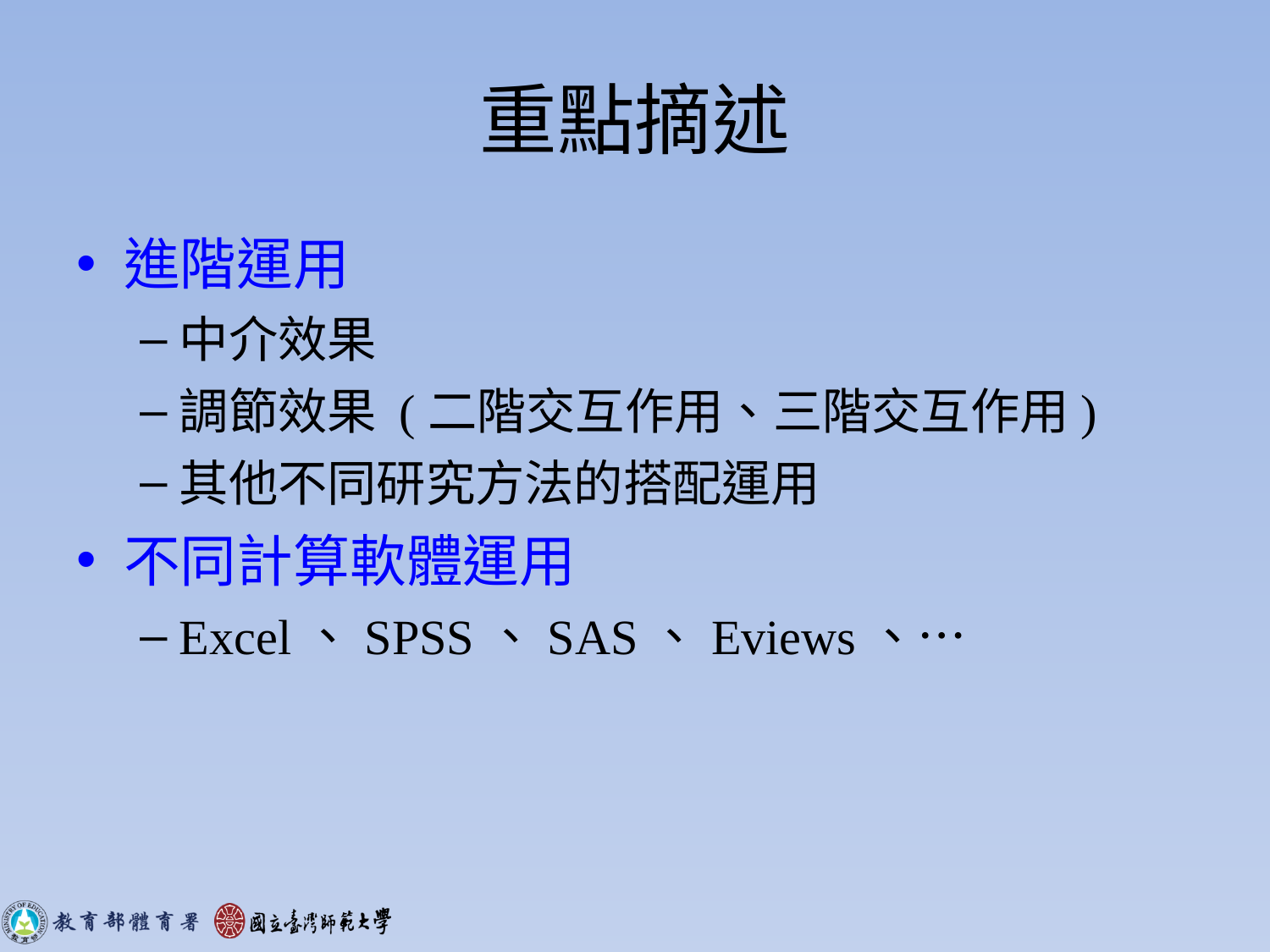

# 重點摘述
進階運用
中介效果
調節效果 (二階交互作用、三階交互作用)
其他不同研究方法的搭配運用
不同計算軟體運用
Excel、SPSS、SAS、Eviews、…